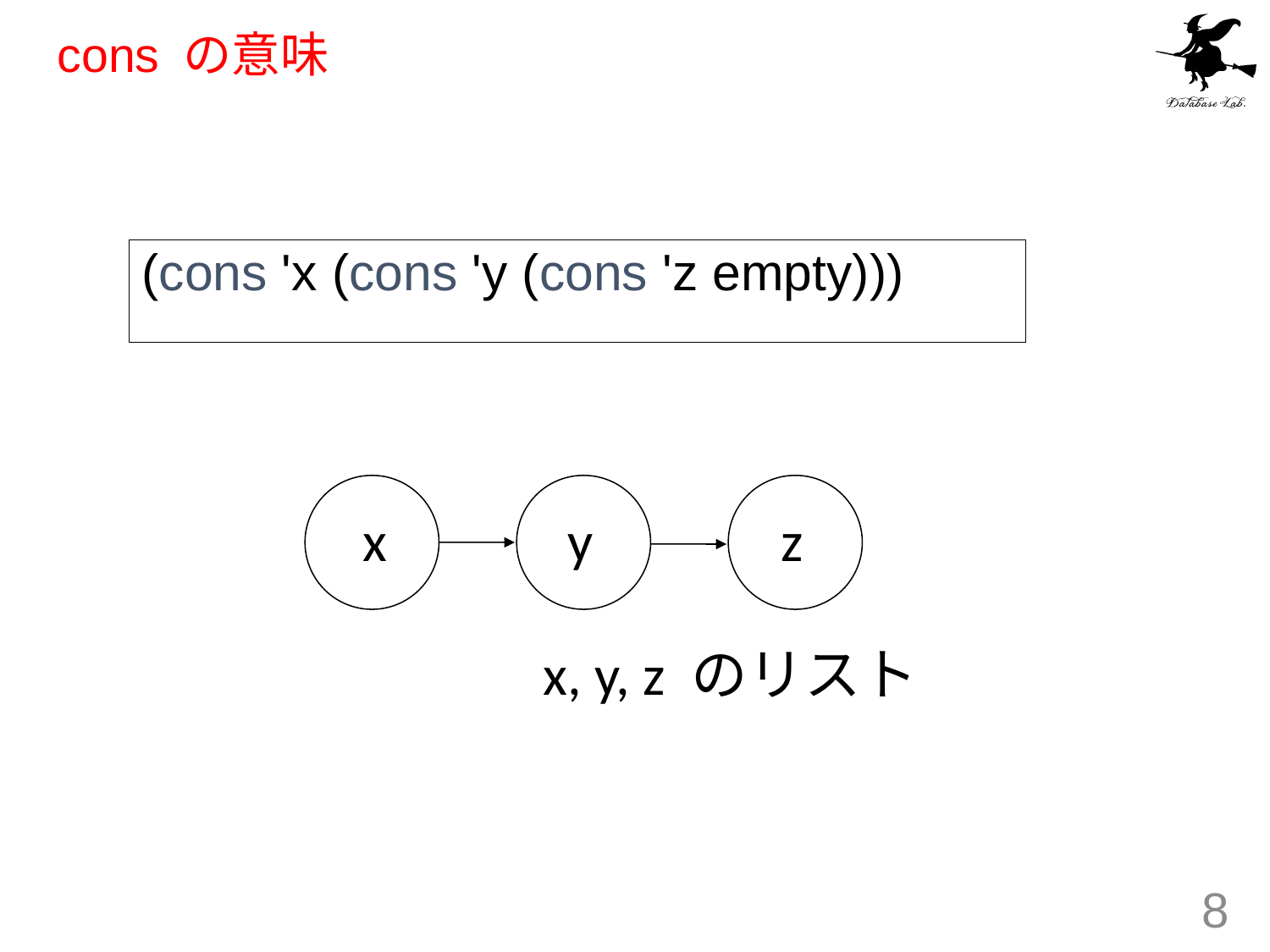

# cons の意味
(cons 'x (cons 'y (cons 'z empty)))

x
y
z

x, y, z のリスト
8